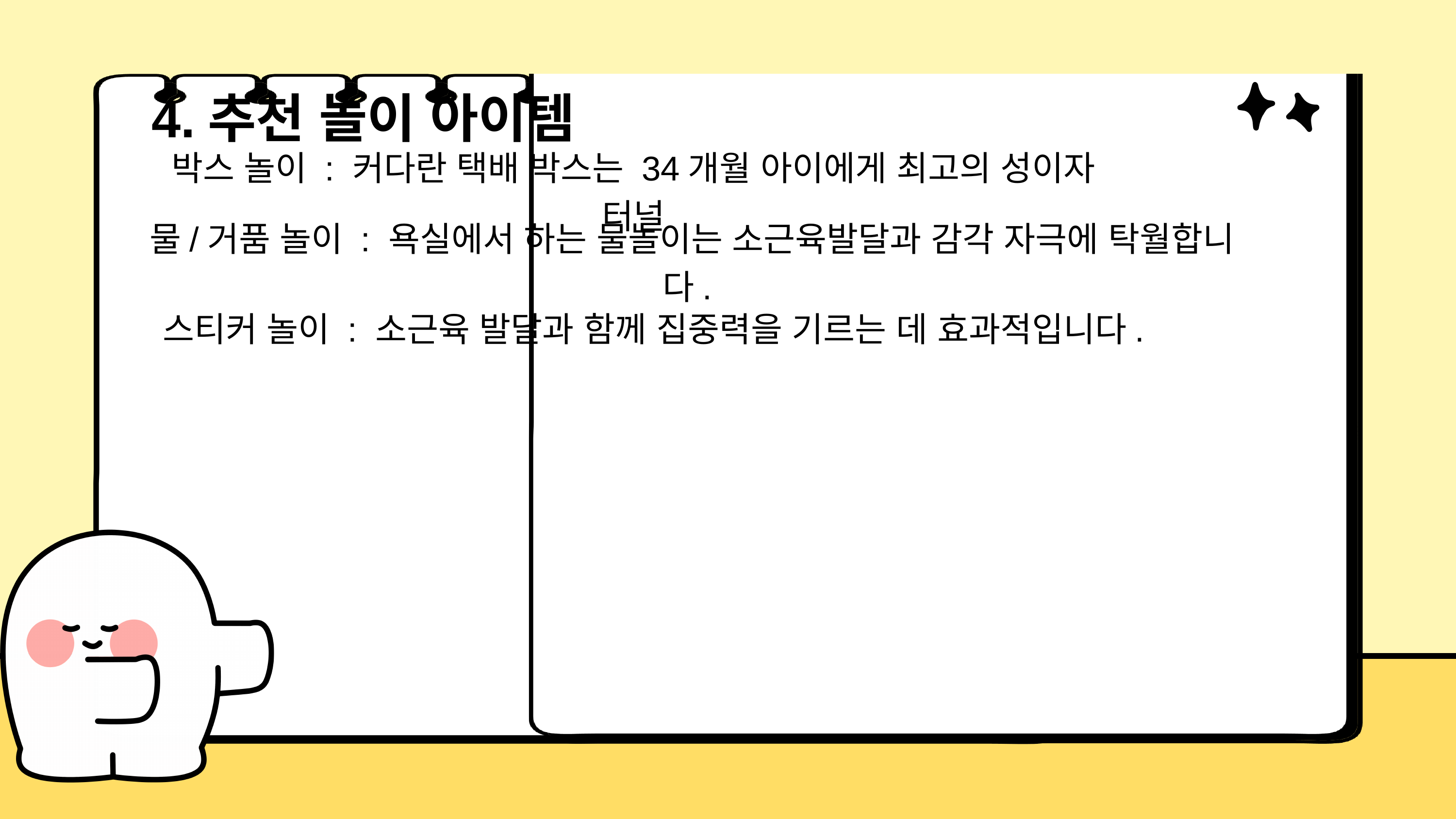

4.추천 놀이 아이템

박스 놀이 : 커다란 택배 박스는 34개월 아이에게 최고의 성이자 터널
물/거품 놀이 : 욕실에서 하는 물놀이는 소근육발달과 감각 자극에 탁월합니다.
스티커 놀이 : 소근육 발달과 함께 집중력을 기르는 데 효과적입니다.